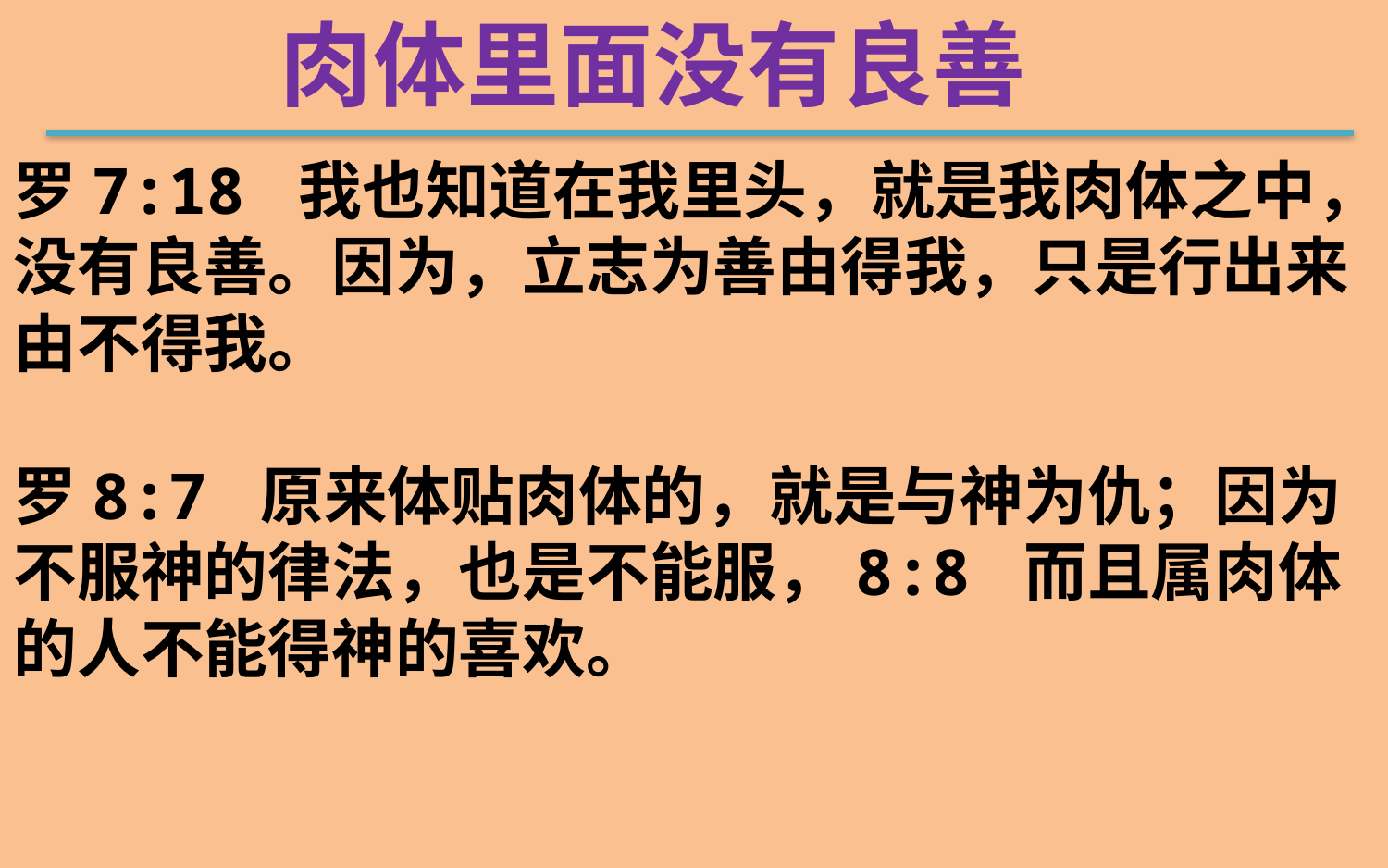

肉体里面没有良善
罗7:18 我也知道在我里头，就是我肉体之中，没有良善。因为，立志为善由得我，只是行出来由不得我。

罗8:7 原来体贴肉体的，就是与神为仇；因为不服神的律法，也是不能服，8:8 而且属肉体的人不能得神的喜欢。